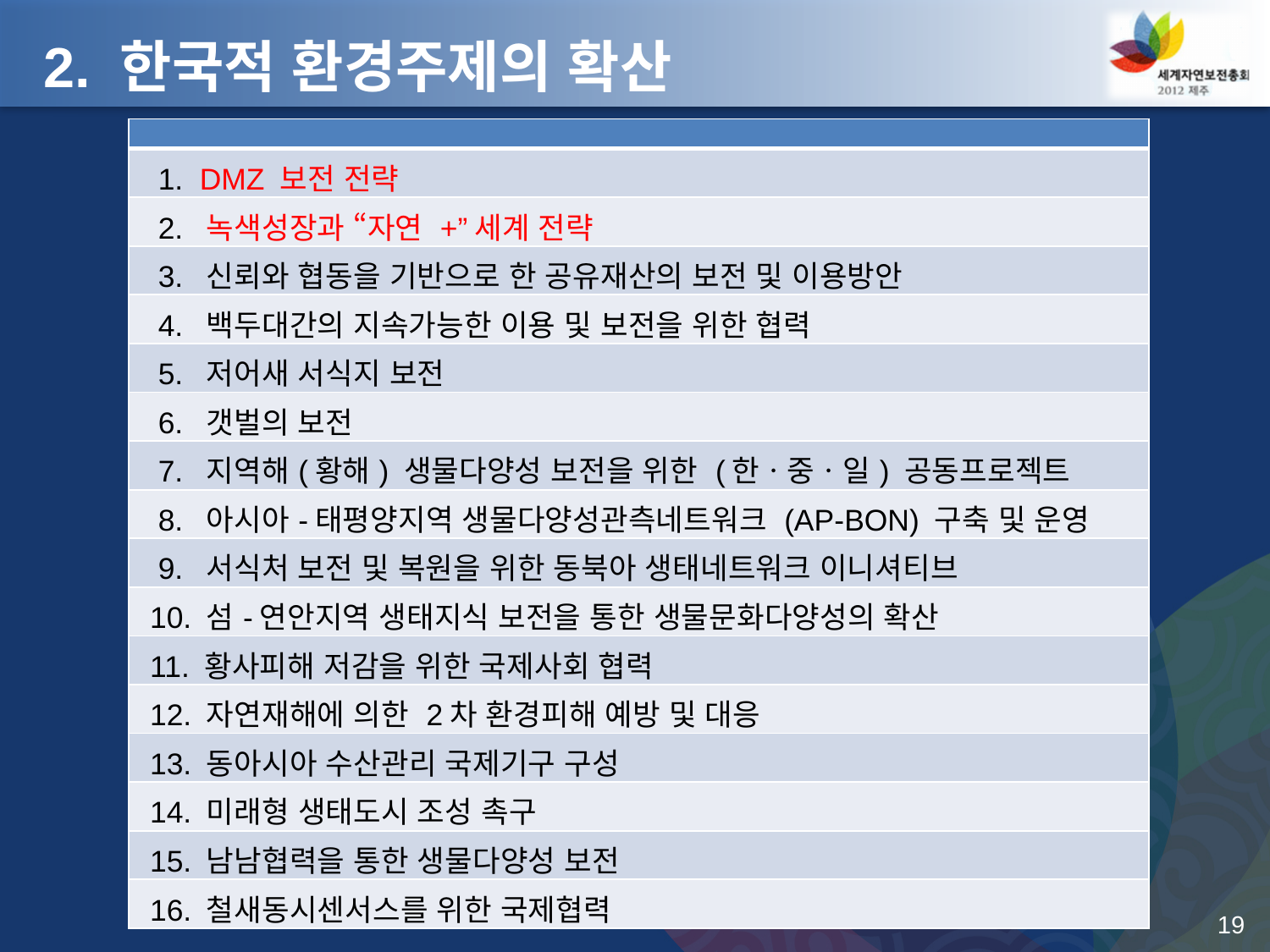

2. 한국적 환경주제의 확산
|  |
| --- |
| 1. DMZ 보전 전략 |
| 2. 녹색성장과 “자연 +”세계 전략 |
| 3. 신뢰와 협동을 기반으로 한 공유재산의 보전 및 이용방안 |
| 4. 백두대간의 지속가능한 이용 및 보전을 위한 협력 |
| 5. 저어새 서식지 보전 |
| 6. 갯벌의 보전 |
| 7. 지역해(황해) 생물다양성 보전을 위한 (한ㆍ중ㆍ일) 공동프로젝트 |
| 8. 아시아-태평양지역 생물다양성관측네트워크 (AP-BON) 구축 및 운영 |
| 9. 서식처 보전 및 복원을 위한 동북아 생태네트워크 이니셔티브 |
| 10. 섬-연안지역 생태지식 보전을 통한 생물문화다양성의 확산 |
| 11. 황사피해 저감을 위한 국제사회 협력 |
| 12. 자연재해에 의한 2차 환경피해 예방 및 대응 |
| 13. 동아시아 수산관리 국제기구 구성 |
| 14. 미래형 생태도시 조성 촉구 |
| 15. 남남협력을 통한 생물다양성 보전 |
| 16. 철새동시센서스를 위한 국제협력 |
19